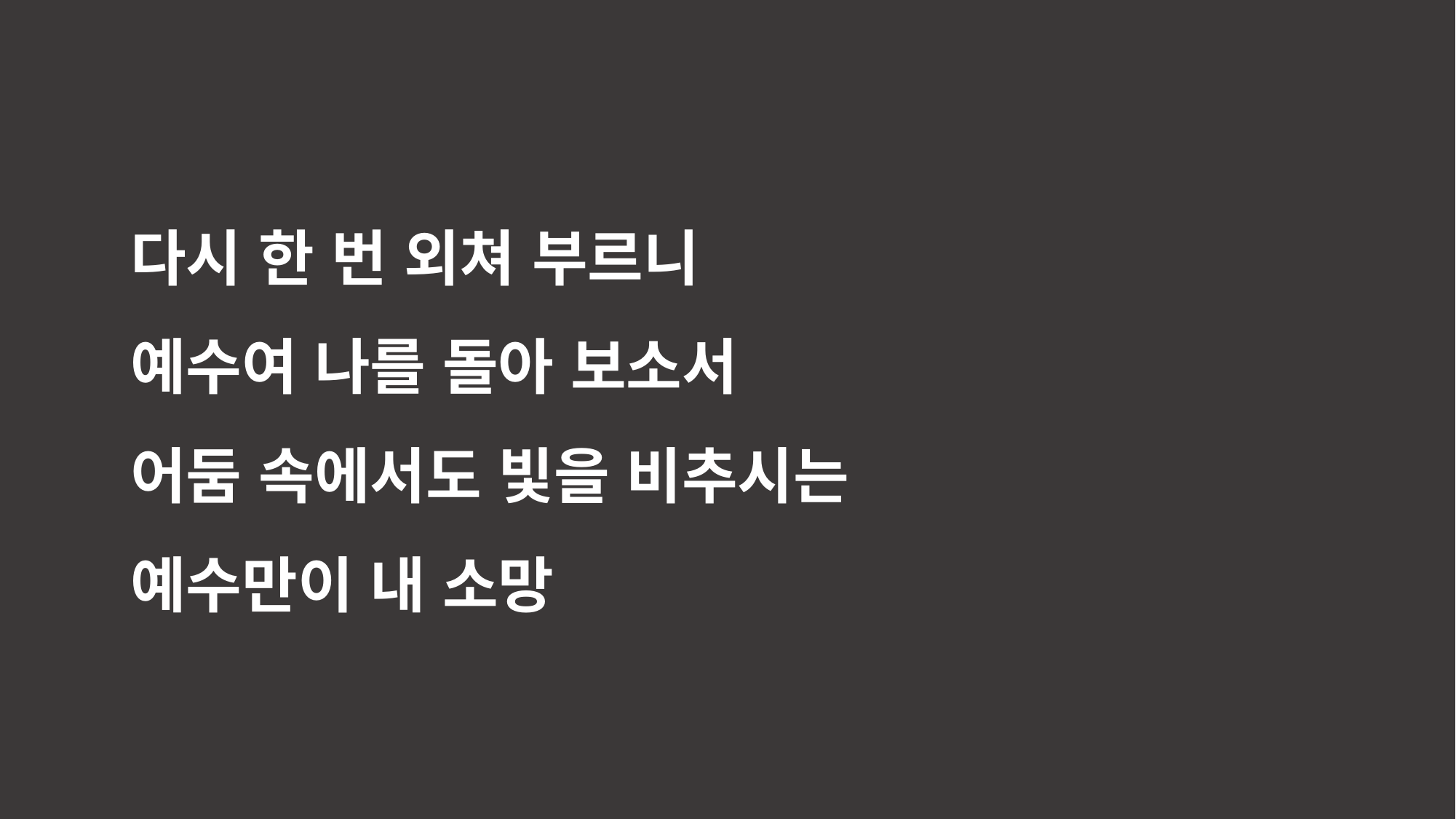

다시 한 번 외쳐 부르니
예수여 나를 돌아 보소서
어둠 속에서도 빛을 비추시는
예수만이 내 소망